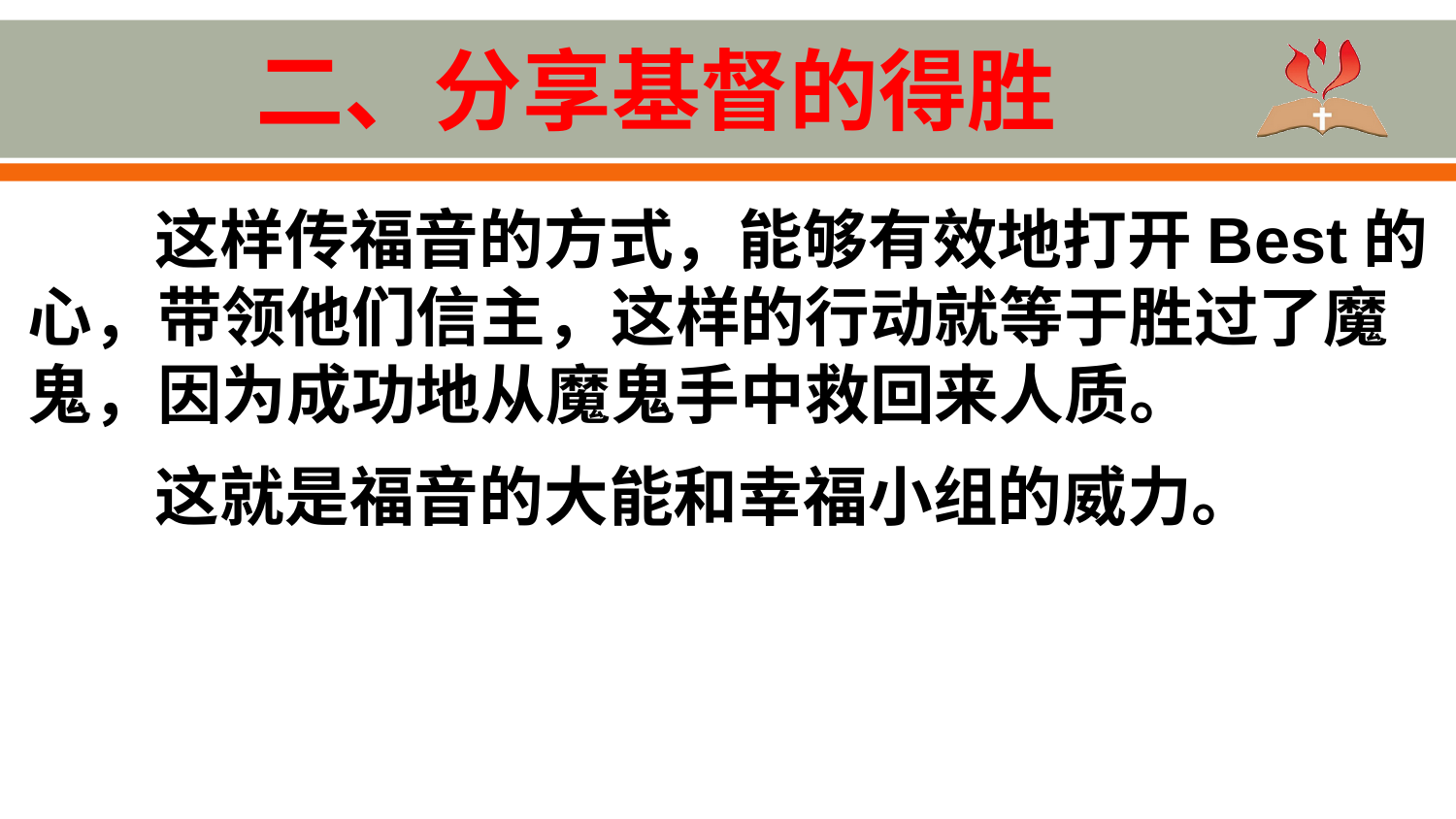

# 二、分享基督的得胜
这样传福音的方式，能够有效地打开Best的心，带领他们信主，这样的行动就等于胜过了魔鬼，因为成功地从魔鬼手中救回来人质。
这就是福音的大能和幸福小组的威力。

32